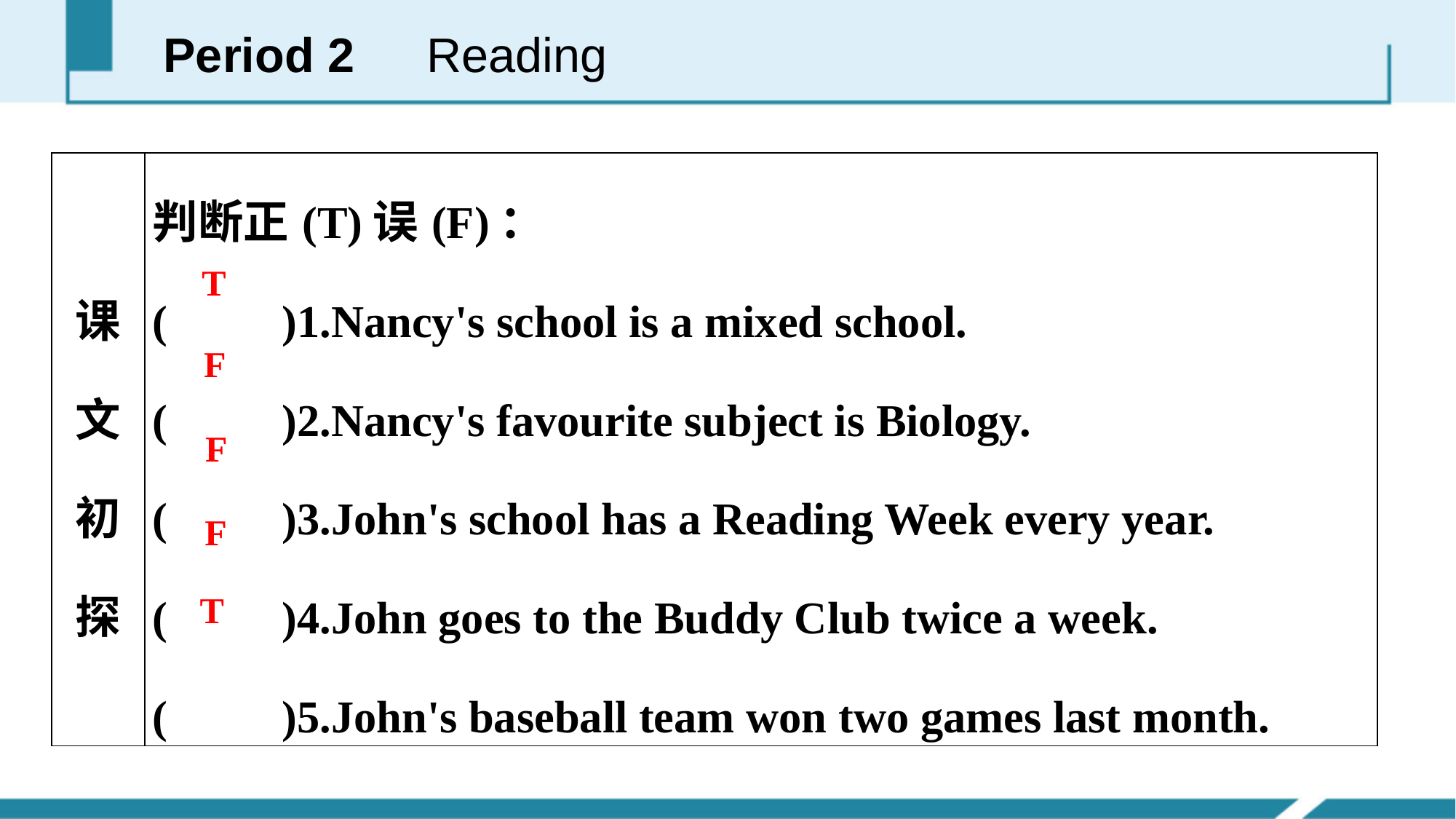

Period 2　Reading
| 课文初探 | 判断正(T)误(F)： (　　)1.Nancy's school is a mixed school. (　　)2.Nancy's favourite subject is Biology. (　　)3.John's school has a Reading Week every year. (　　)4.John goes to the Buddy Club twice a week. (　　)5.John's baseball team won two games last month. |
| --- | --- |
T
F
F
F
T